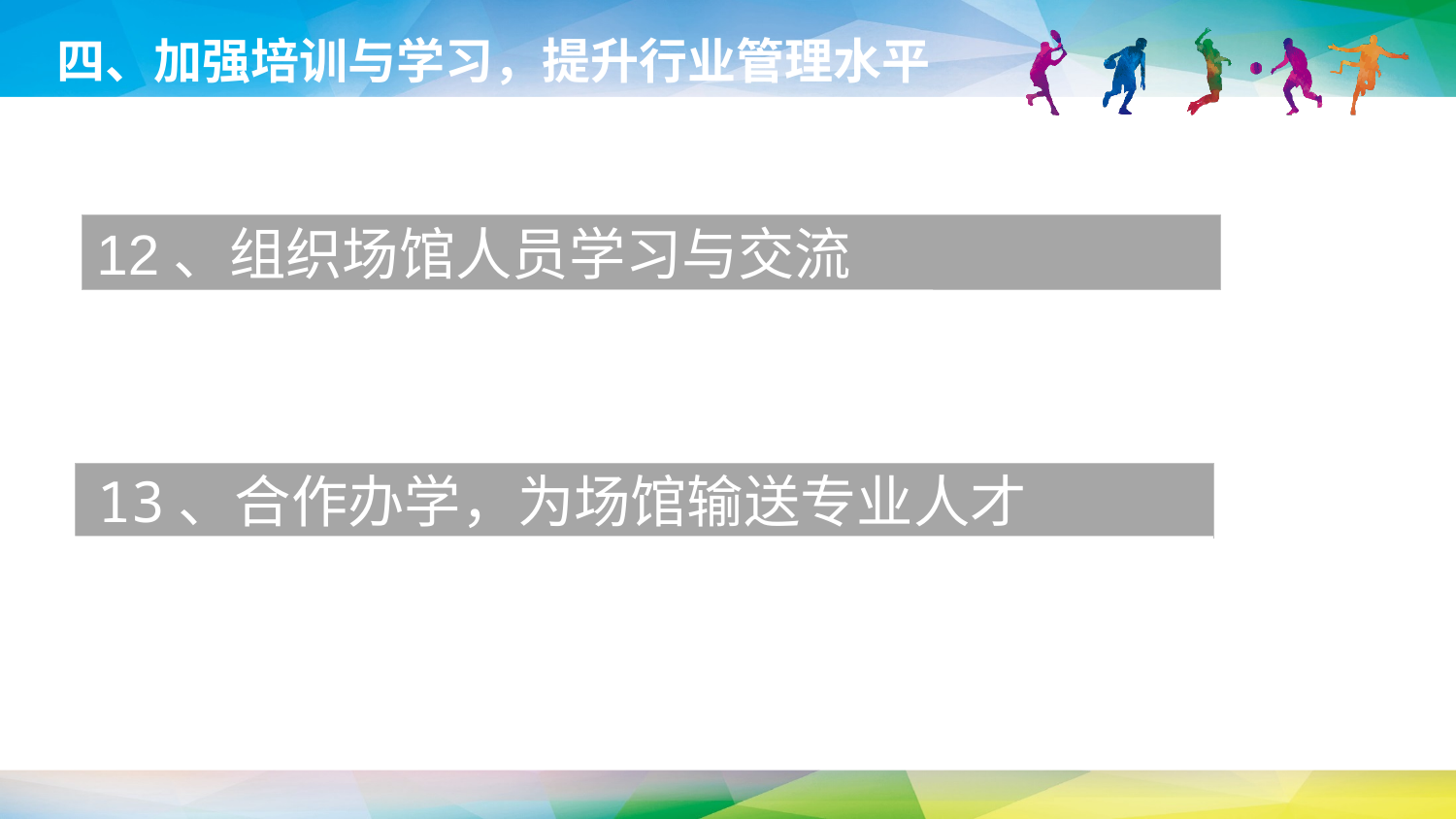

四、加强培训与学习，提升行业管理水平
请输入您想要的文字
请输入您想要的文字
请输入您想要的文字
请输入您想要的文字
12、组织场馆人员学习与交流

请输入您想要的文字请输入您想要的文字请输入您想要的文字
13、合作办学，为场馆输送专业人才

请输入您想要的文字请输入您想要的文字请输入您想要的文字

延时符